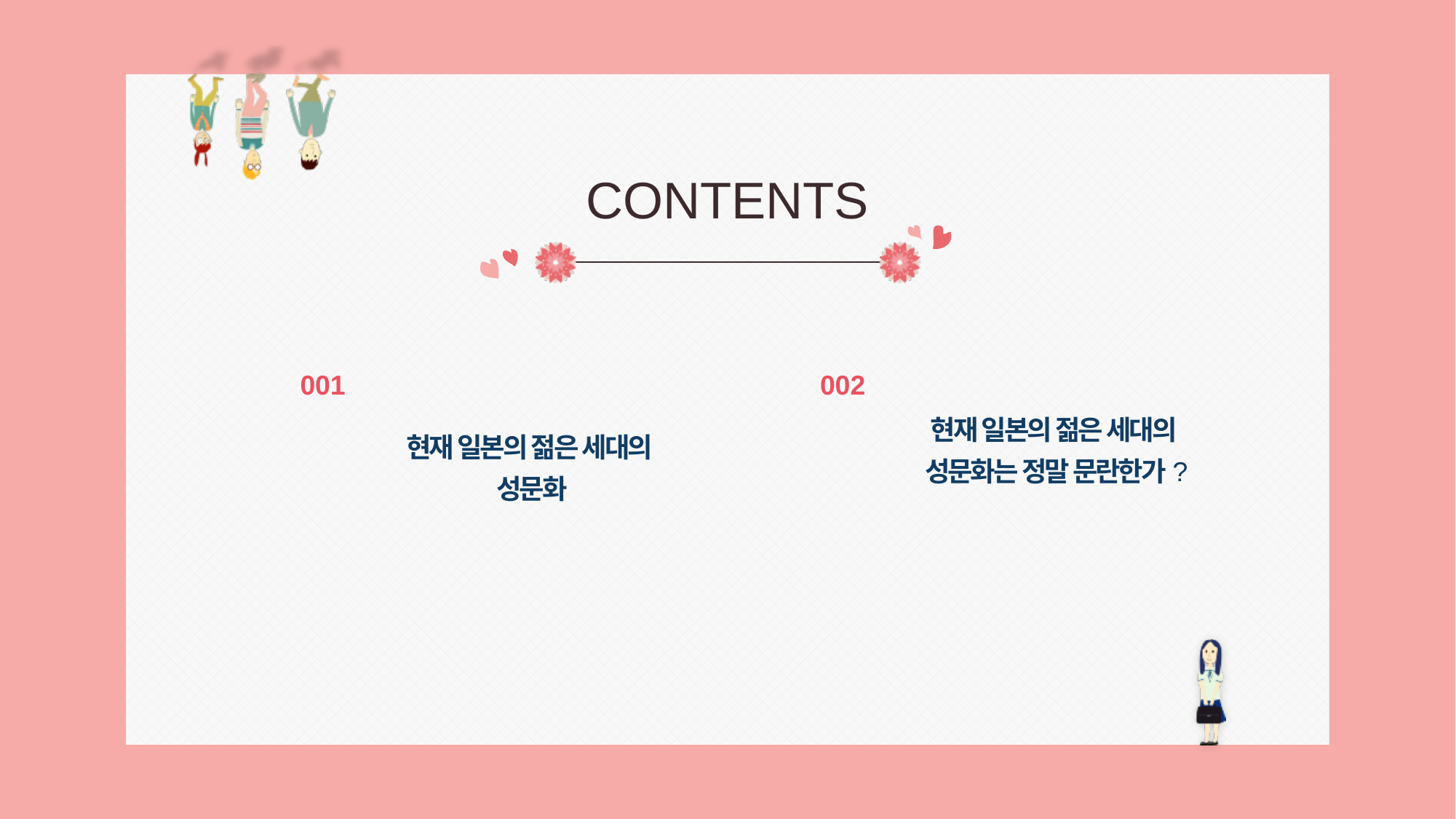

CONTENTS
001
현재 일본의 젊은 세대의
성문화
002
현재 일본의 젊은 세대의
성문화는 정말 문란한가?